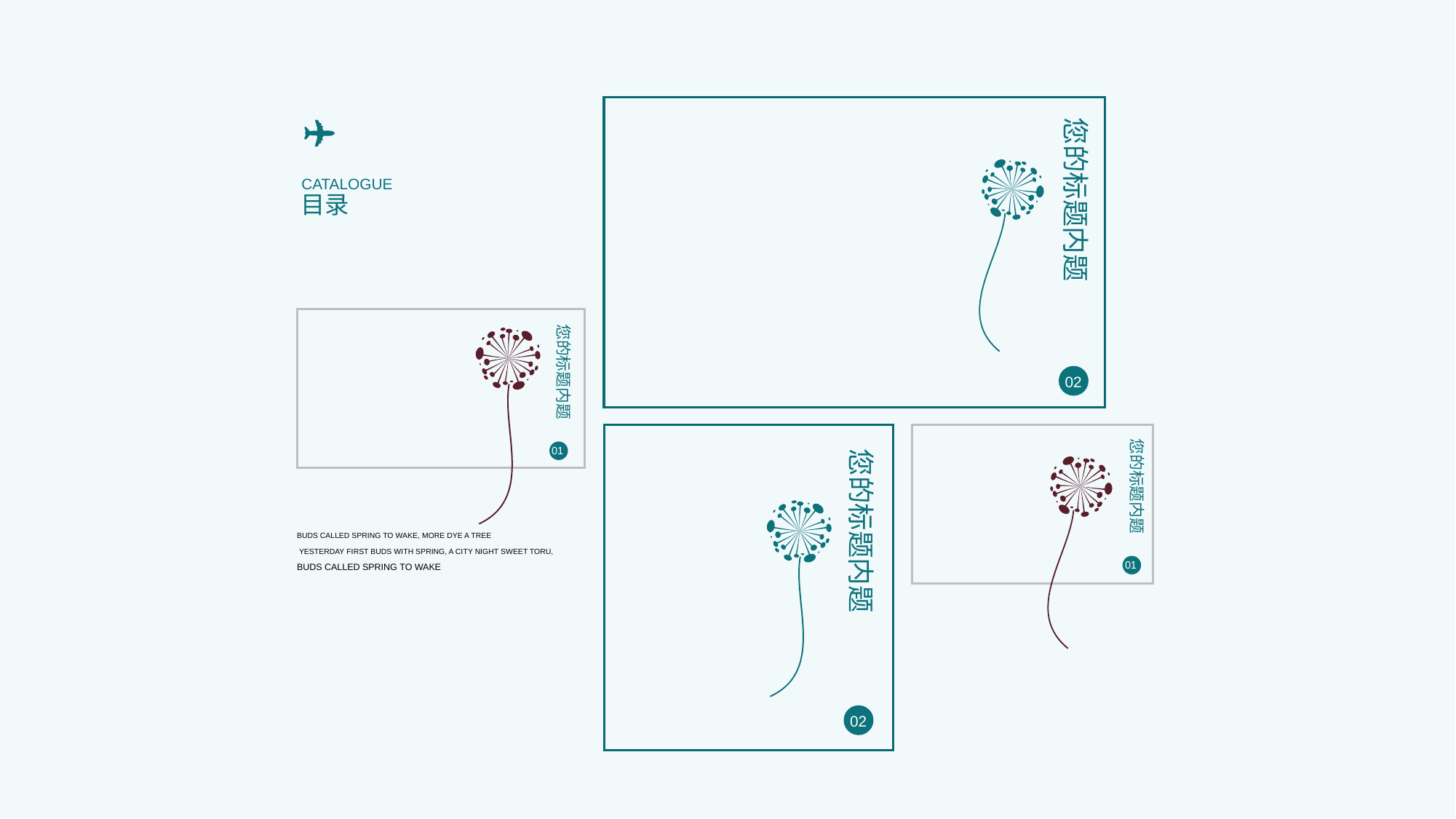

您的标题内题

02

CATALOGUE
目录

您的标题内题

01

BUDS CALLED SPRING TO WAKE, MORE DYE A TREE
 YESTERDAY FIRST BUDS WITH SPRING, A CITY NIGHT SWEET TORU, BUDS CALLED SPRING TO WAKE

您的标题内题

02

您的标题内题

01